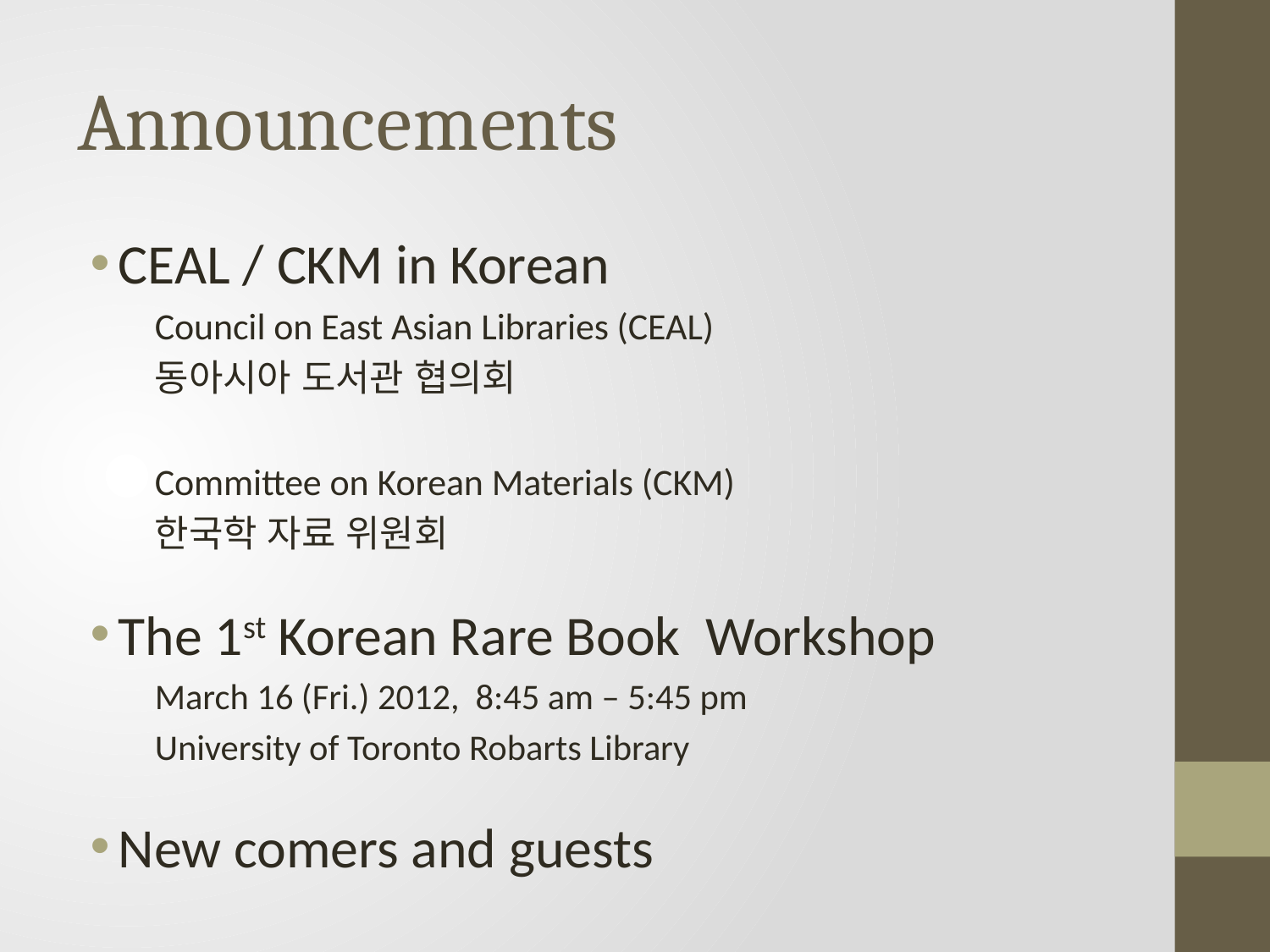

# Announcements
CEAL / CKM in Korean
	Council on East Asian Libraries (CEAL)
	동아시아 도서관 협의회

	Committee on Korean Materials (CKM)
	한국학 자료 위원회

The 1st Korean Rare Book  Workshop
	March 16 (Fri.) 2012,  8:45 am – 5:45 pm
	University of Toronto Robarts Library

New comers and guests